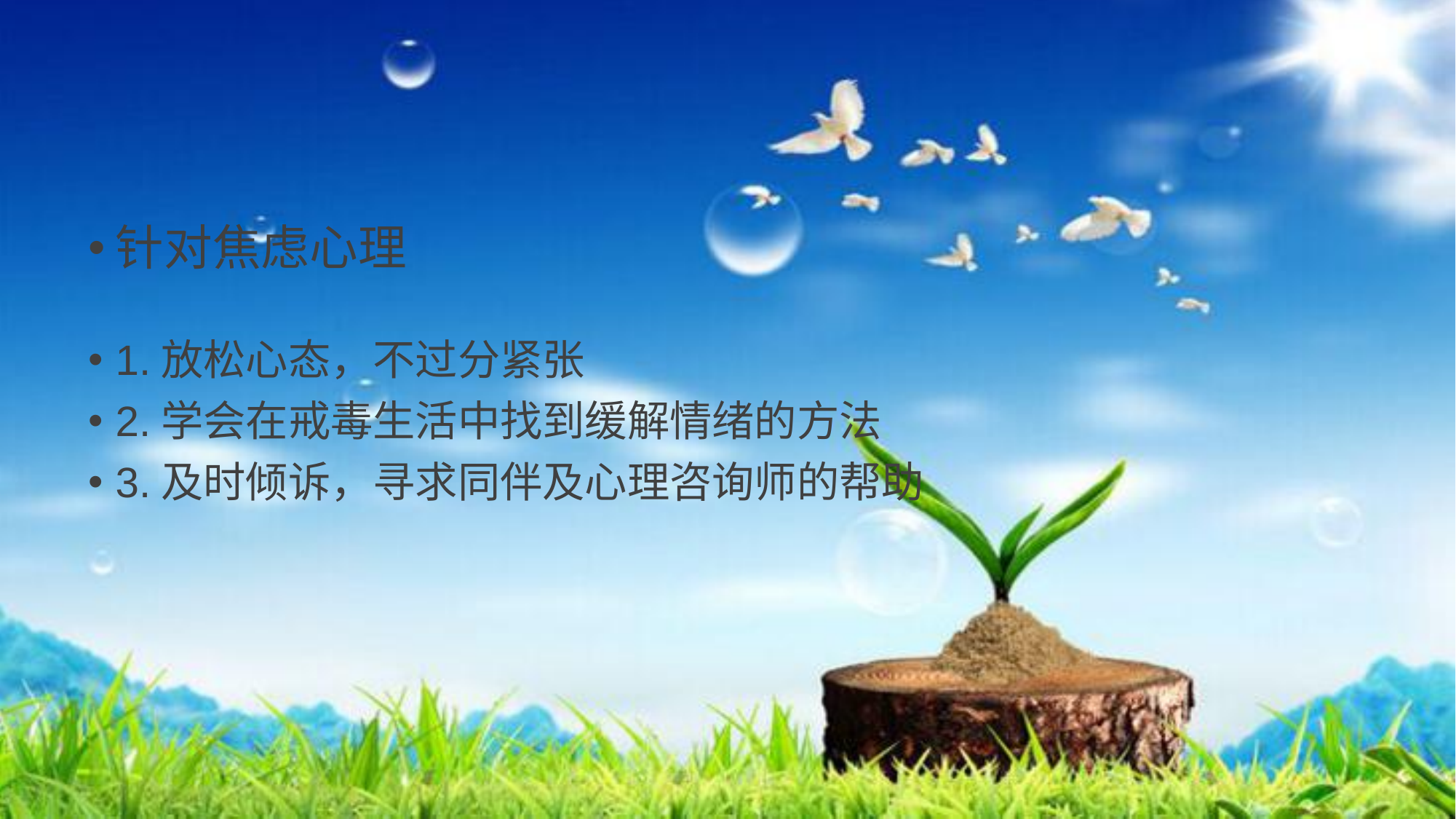

#
针对焦虑心理

1.放松心态，不过分紧张
2.学会在戒毒生活中找到缓解情绪的方法
3.及时倾诉，寻求同伴及心理咨询师的帮助